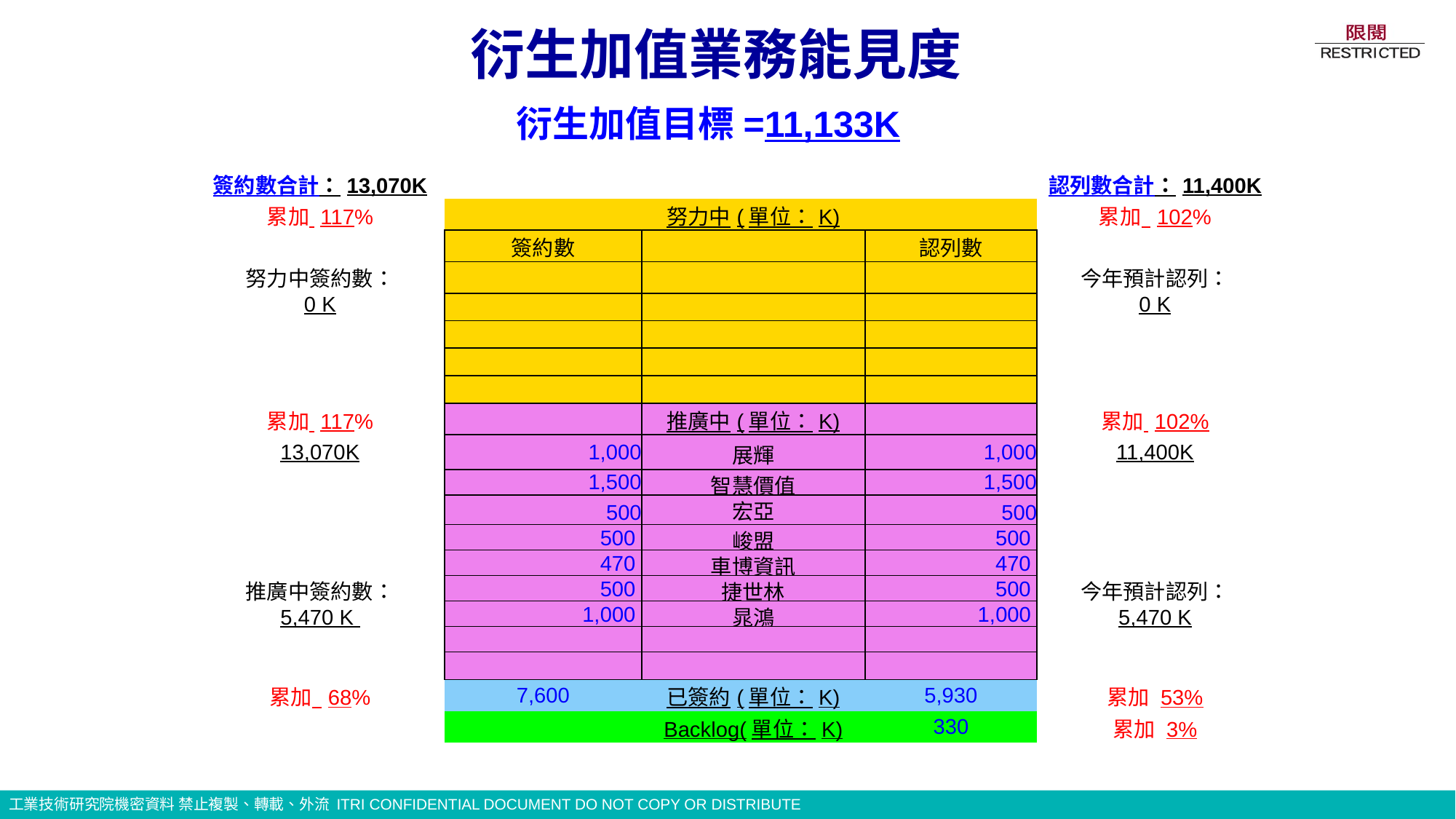

衍生加值業務能見度
衍生加值目標=11,133K
| 簽約數合計：13,070K |  |  |  | 認列數合計：11,400K |
| --- | --- | --- | --- | --- |
| 累加 117% |  | 努力中(單位：K) |  | 累加 102% |
| 努力中簽約數： 0 K | 簽約數 |  | 認列數 | 今年預計認列： 0 K |
|  |  |  |  |  |
|  |  |  |  |  |
|  |  |  |  |  |
|  |  |  |  |  |
|  |  |  |  |  |
| 累加 117% |  | 推廣中(單位：K) |  | 累加 102% |
| 13,070K | 1,000 | 展輝 | 1,000 | 11,400K |
|  | 1,500 | 智慧價值 | 1,500 |  |
|  | 500 | 宏亞 | 500 |  |
| 推廣中簽約數： 5,470 K | 500 | 峻盟 | 500 | 今年預計認列： 5,470 K |
|  | 470 | 車博資訊 | 470 |  |
|  | 500 | 捷世林 | 500 |  |
|  | 1,000 | 晁鴻 | 1,000 |  |
|  |  |  |  |  |
|  |  |  |  |  |
| 累加 68% | 7,600 | 已簽約(單位：K) | 5,930 | 累加 53% |
|  |  | Backlog(單位：K) | 330 | 累加 3% |